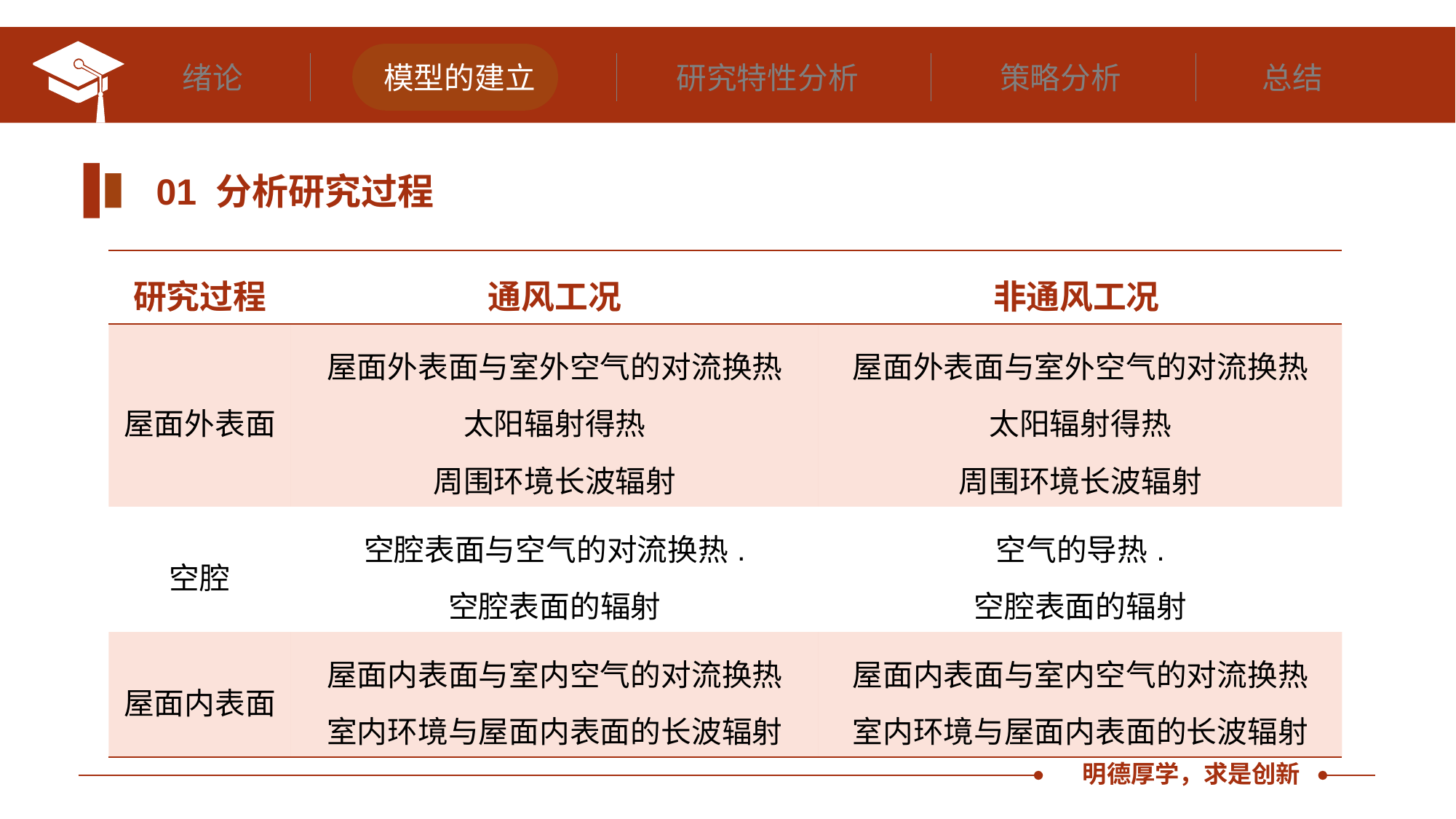

绪论
模型的建立
研究特性分析
策略分析
总结

01 分析研究过程

| 研究过程 | 通风工况 | 非通风工况 |
| --- | --- | --- |
| 屋面外表面 | 屋面外表面与室外空气的对流换热 太阳辐射得热 周围环境长波辐射 | 屋面外表面与室外空气的对流换热 太阳辐射得热 周围环境长波辐射 |
| 空腔 | 空腔表面与空气的对流换热. 空腔表面的辐射 | 空气的导热. 空腔表面的辐射 |
| 屋面内表面 | 屋面内表面与室内空气的对流换热 室内环境与屋面内表面的长波辐射 | 屋面内表面与室内空气的对流换热 室内环境与屋面内表面的长波辐射 |